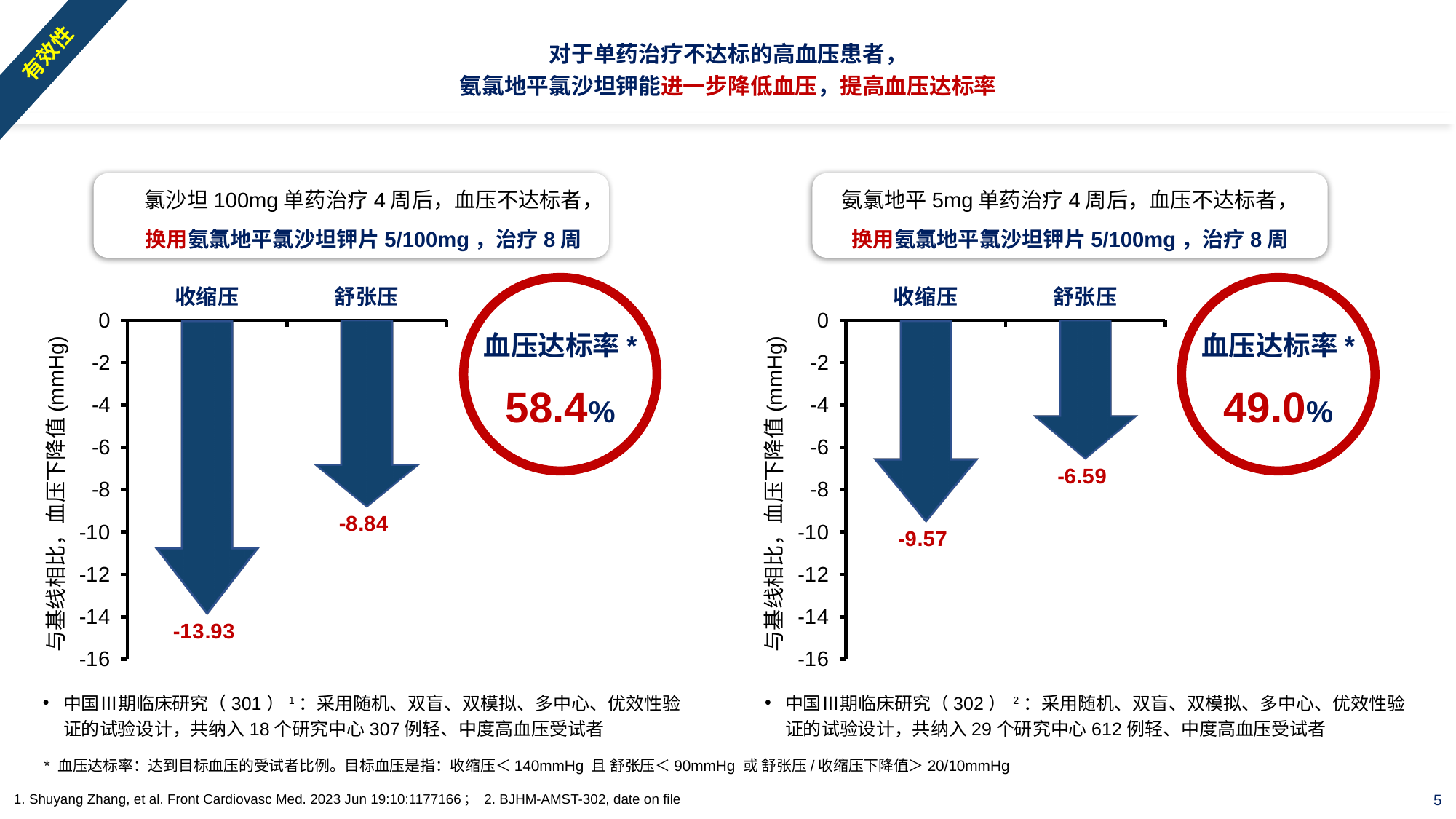

有效性
# 对于单药治疗不达标的高血压患者， 氨氯地平氯沙坦钾能进一步降低血压，提高血压达标率

氯沙坦100mg单药治疗4周后，血压不达标者，
换用氨氯地平氯沙坦钾片5/100mg，治疗8周

氨氯地平5mg单药治疗4周后，血压不达标者，
换用氨氯地平氯沙坦钾片5/100mg，治疗8周

血压达标率*
58.4%

### Chart

| Category | 系列 1 |
|---|---|
| 收缩压 | -13.93 |
| 舒张压 | -8.84 |
与基线相比，血压下降值(mmHg)

血压达标率*
49.0%

### Chart

| Category | 系列 1 |
|---|---|
| 收缩压 | -9.57 |
| 舒张压 | -6.59 |
与基线相比，血压下降值(mmHg)
中国Ⅲ期临床研究（301）1：采用随机、双盲、双模拟、多中心、优效性验证的试验设计，共纳入18个研究中心307例轻、中度高血压受试者
中国Ⅲ期临床研究（302） 2：采用随机、双盲、双模拟、多中心、优效性验证的试验设计，共纳入29个研究中心612例轻、中度高血压受试者
* 血压达标率：达到目标血压的受试者比例。目标血压是指：收缩压＜140mmHg 且 舒张压＜90mmHg 或 舒张压/收缩压下降值＞20/10mmHg
5
1. Shuyang Zhang, et al. Front Cardiovasc Med. 2023 Jun 19:10:1177166； 2. BJHM-AMST-302, date on file